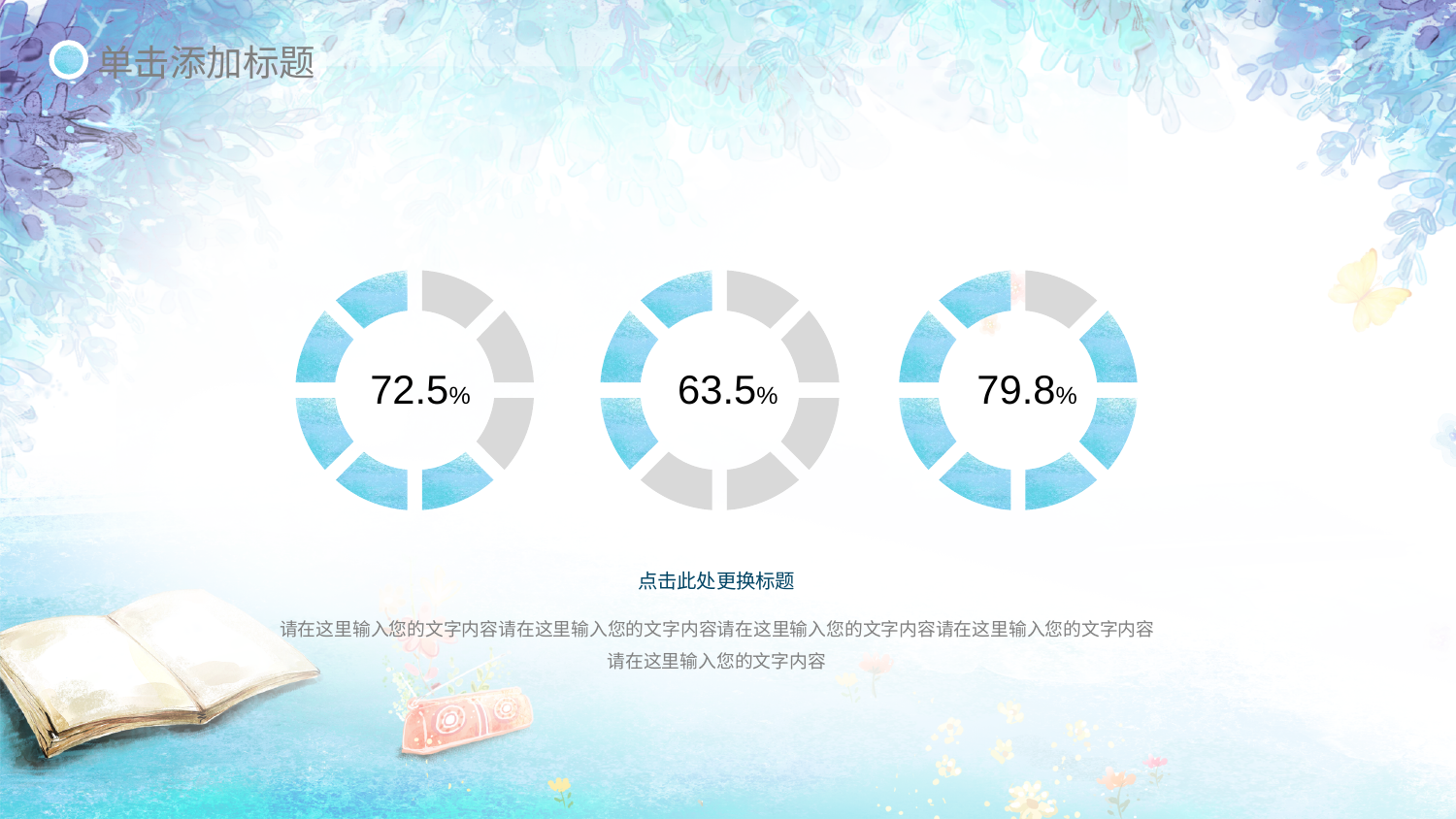

单击添加标题

72.5%
63.5%
79.8%
点击此处更换标题
请在这里输入您的文字内容请在这里输入您的文字内容请在这里输入您的文字内容请在这里输入您的文字内容请在这里输入您的文字内容